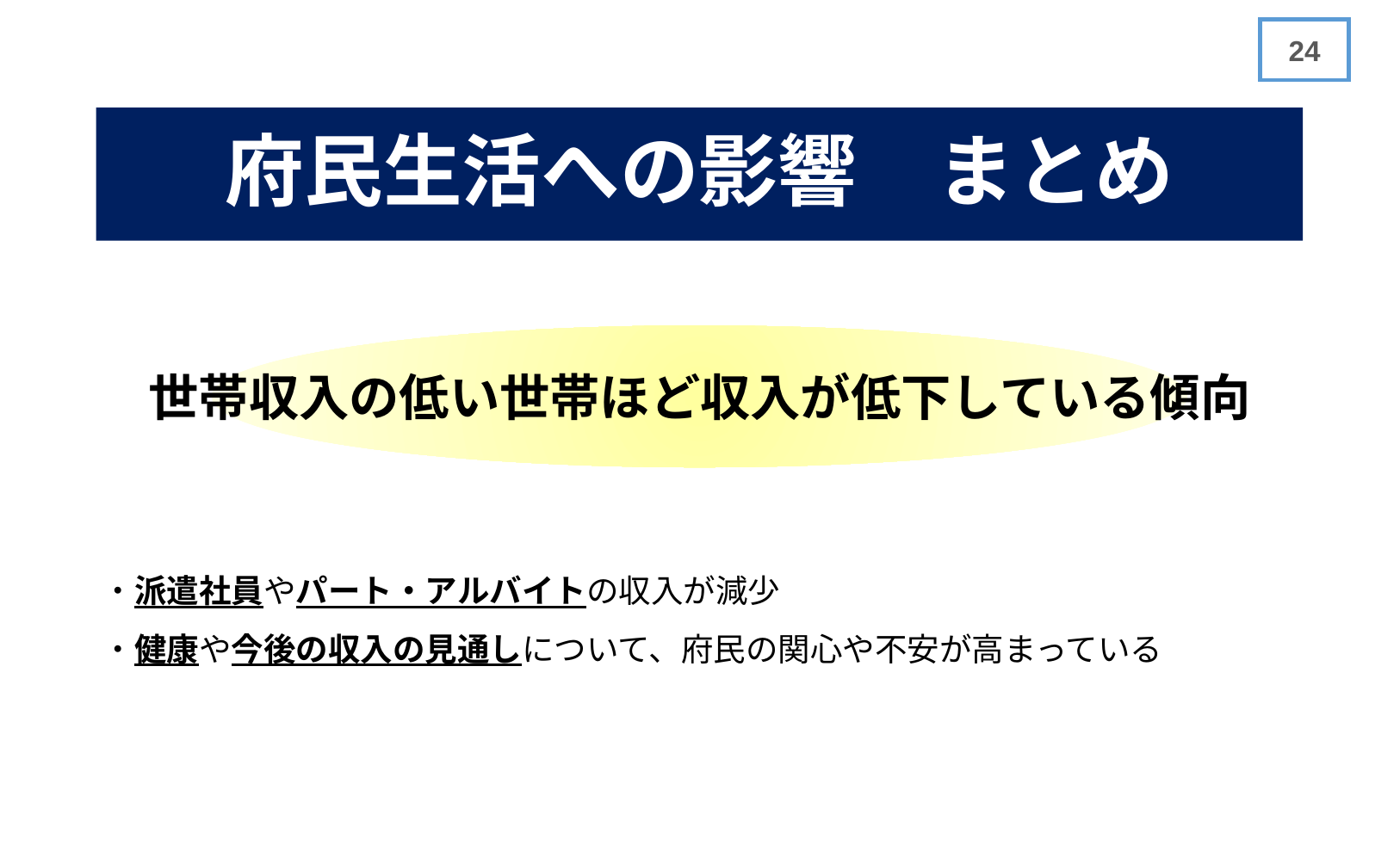

24
# 府民生活への影響　まとめ
世帯収入の低い世帯ほど収入が低下している傾向

・派遣社員やパート・アルバイトの収入が減少
・健康や今後の収入の見通しについて、府民の関心や不安が高まっている